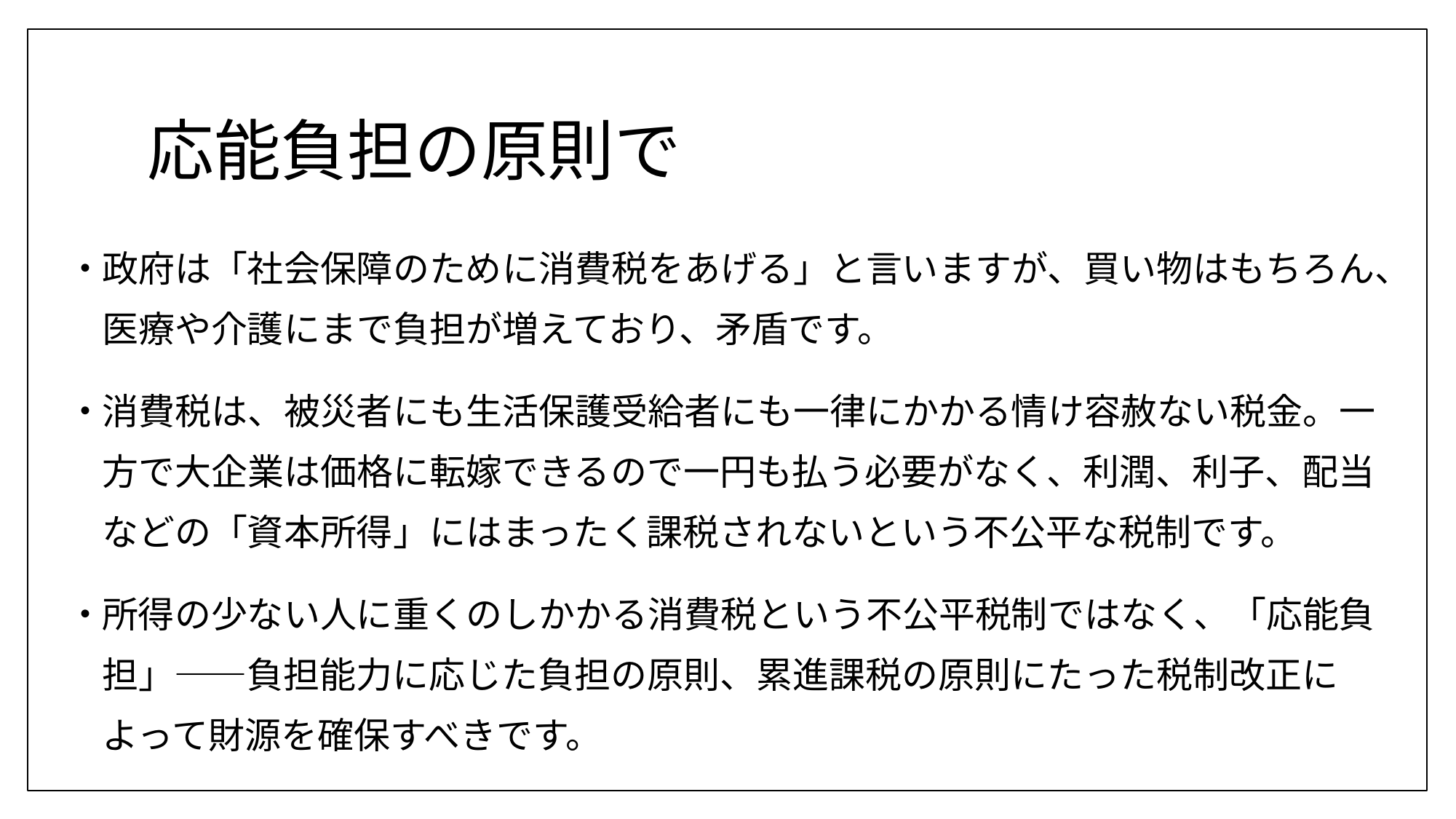

# 応能負担の原則で
政府は「社会保障のために消費税をあげる」と言いますが、買い物はもちろん、医療や介護にまで負担が増えており、矛盾です。
消費税は、被災者にも生活保護受給者にも一律にかかる情け容赦ない税金。一方で大企業は価格に転嫁できるので一円も払う必要がなく、利潤、利子、配当などの「資本所得」にはまったく課税されないという不公平な税制です。
所得の少ない人に重くのしかかる消費税という不公平税制ではなく、「応能負担」――負担能力に応じた負担の原則、累進課税の原則にたった税制改正によって財源を確保すべきです。